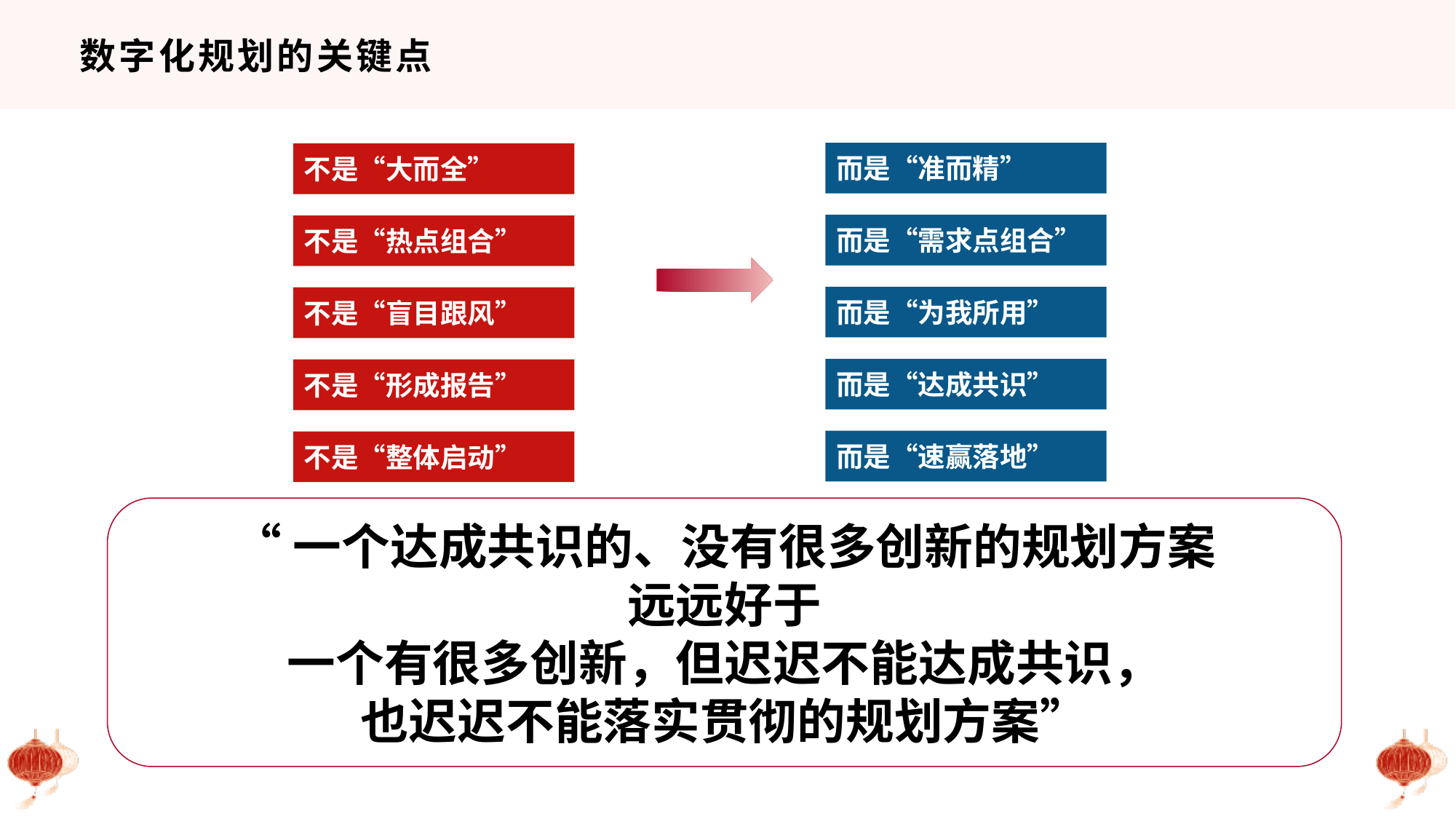

# 数字化规划的关键点
而是“准而精”
不是“大而全”
而是“需求点组合”
不是“热点组合”

而是“为我所用”
不是“盲目跟风”
而是“达成共识”
不是“形成报告”
而是“速赢落地”
不是“整体启动”
“一个达成共识的、没有很多创新的规划方案
远远好于
一个有很多创新，但迟迟不能达成共识，
也迟迟不能落实贯彻的规划方案”